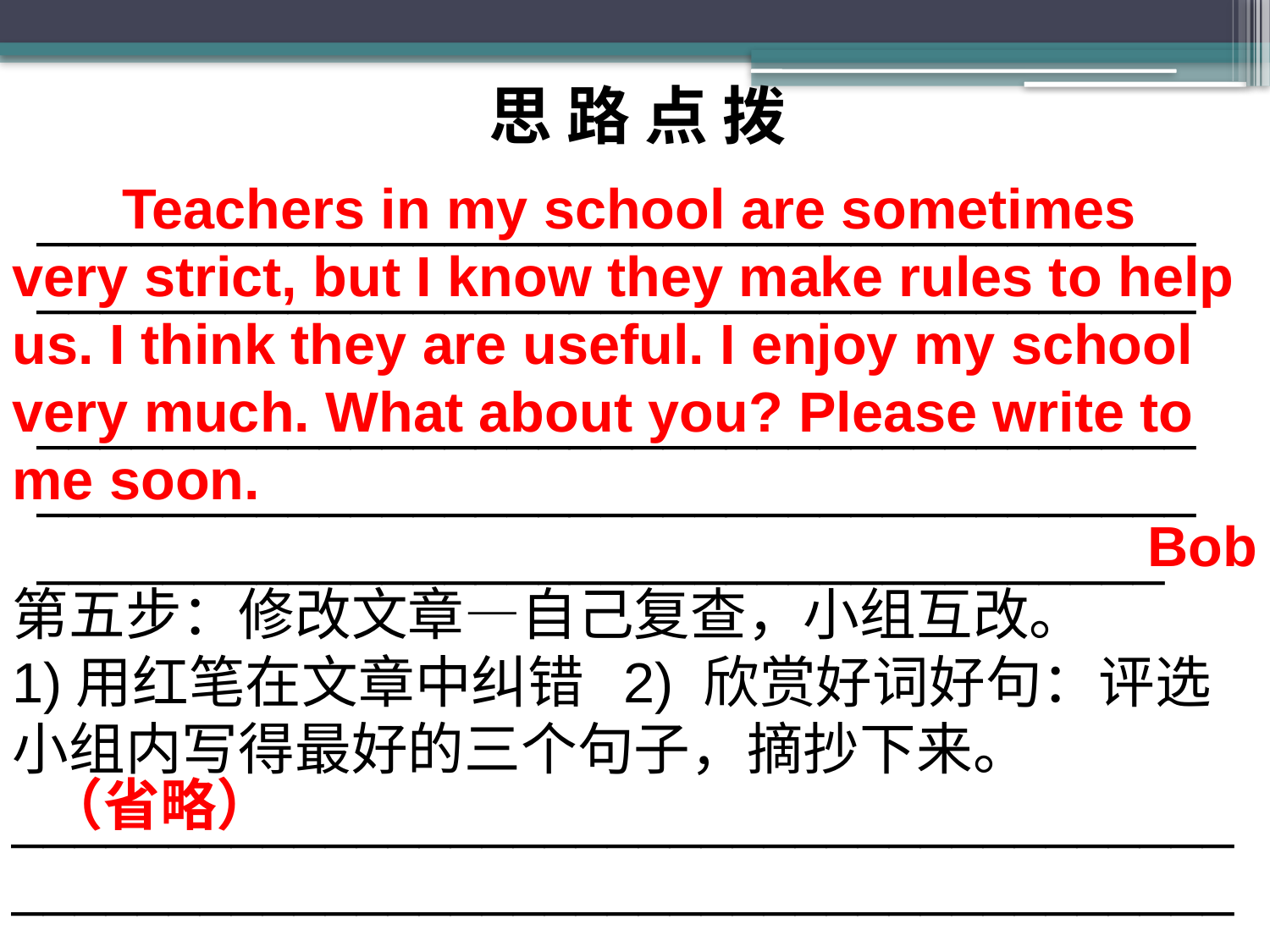

思 路 点 拨
       Teachers in my school are sometimes very strict, but I know they make rules to help us. I think they are useful. I enjoy my school very much. What about you? Please write to me soon.
                                                          Bob
第五步：修改文章—自己复查，小组互改。
1)用红笔在文章中纠错  2) 欣赏好词好句：评选小组内写得最好的三个句子，摘抄下来。
______________________________________________________________________________
_____________________________________
_____________________________________   ______________________________________________________________________________________________________________
（省略）